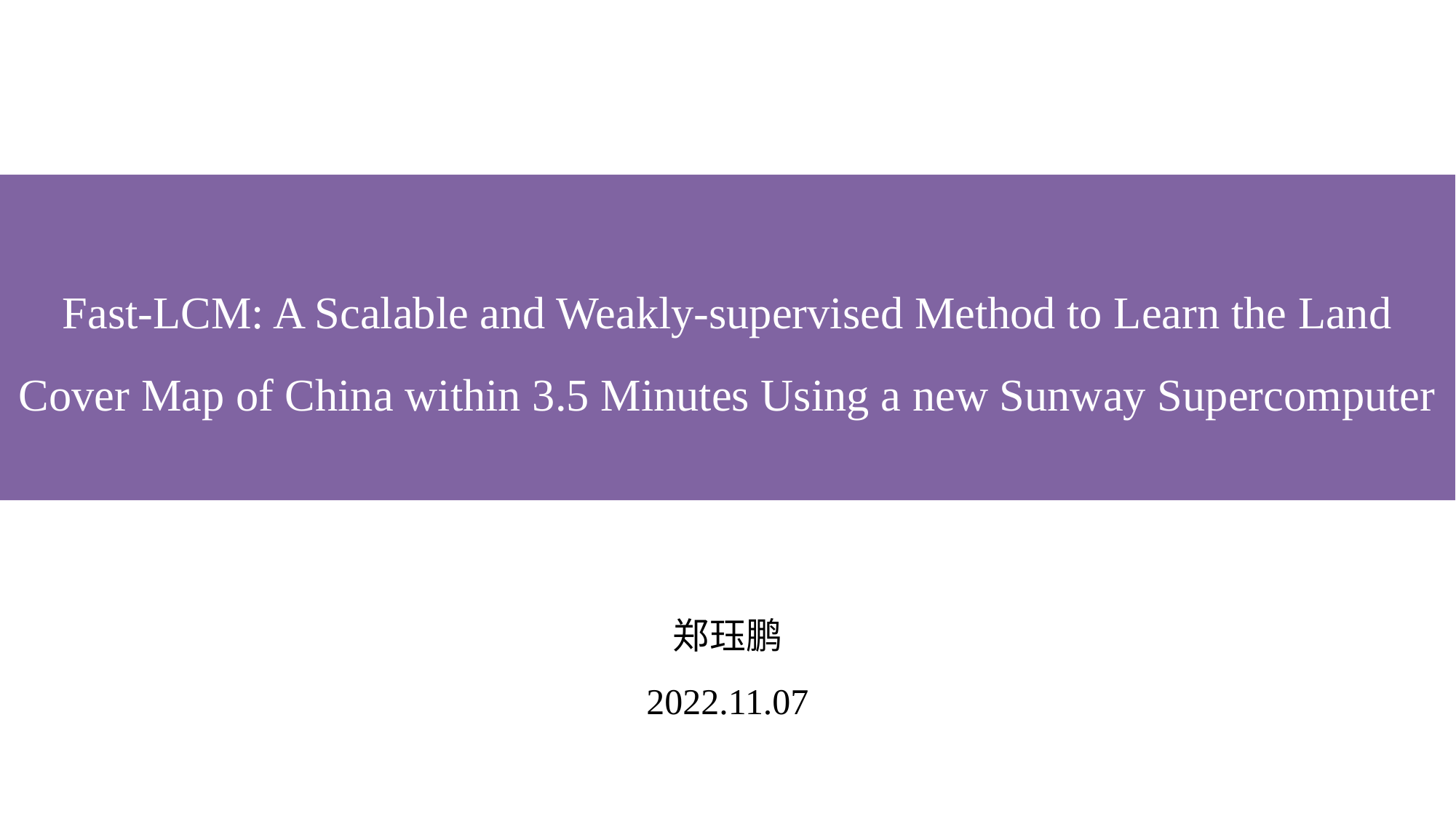

# Fast-LCM: A Scalable and Weakly-supervised Method to Learn the Land Cover Map of China within 3.5 Minutes Using a new Sunway Supercomputer
郑珏鹏
2022.11.07